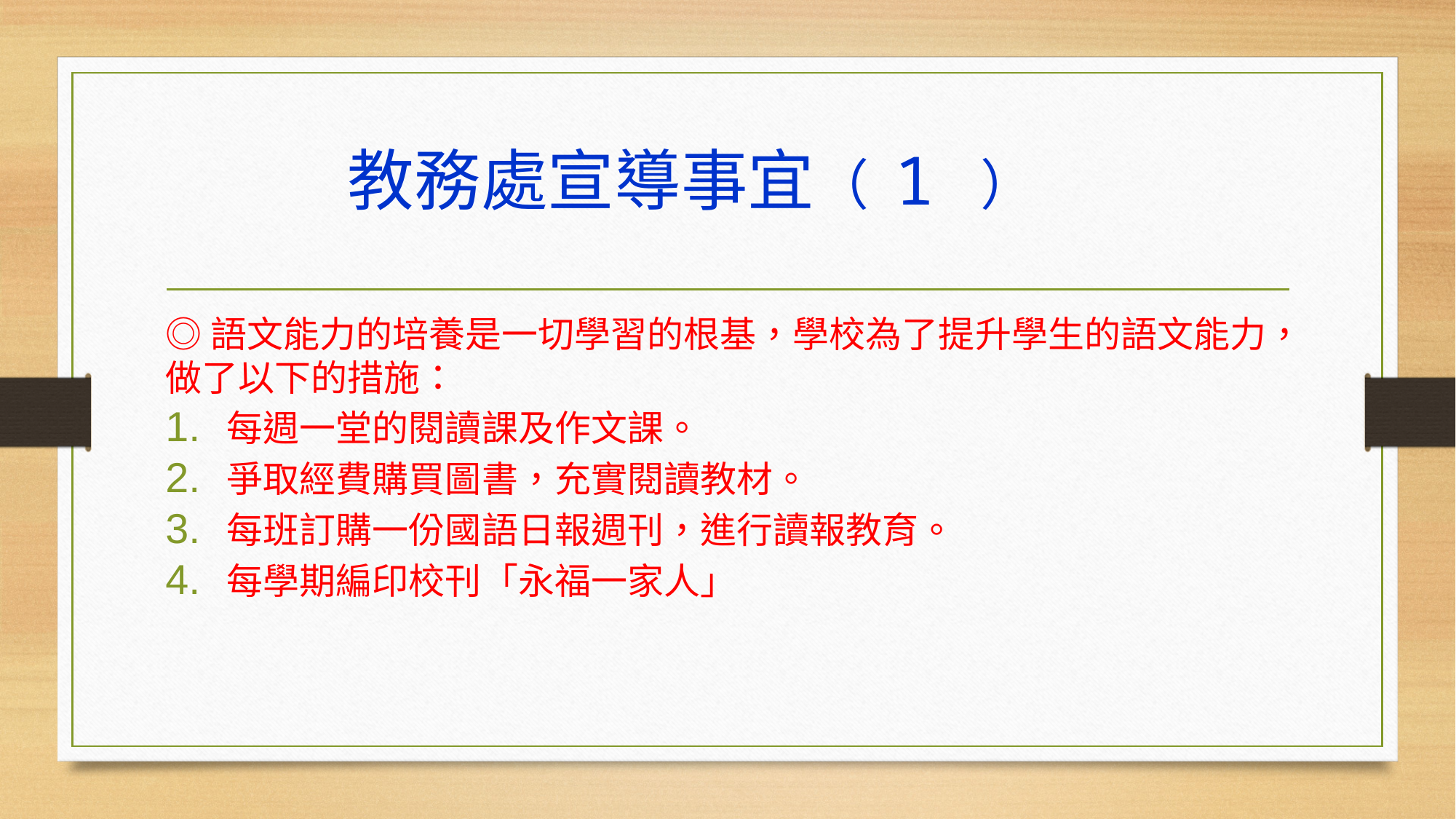

# 教務處宣導事宜（ 1 ）
◎語文能力的培養是一切學習的根基，學校為了提升學生的語文能力，做了以下的措施：
每週一堂的閱讀課及作文課。
爭取經費購買圖書，充實閱讀教材。
每班訂購一份國語日報週刊，進行讀報教育。
每學期編印校刊「永福一家人」